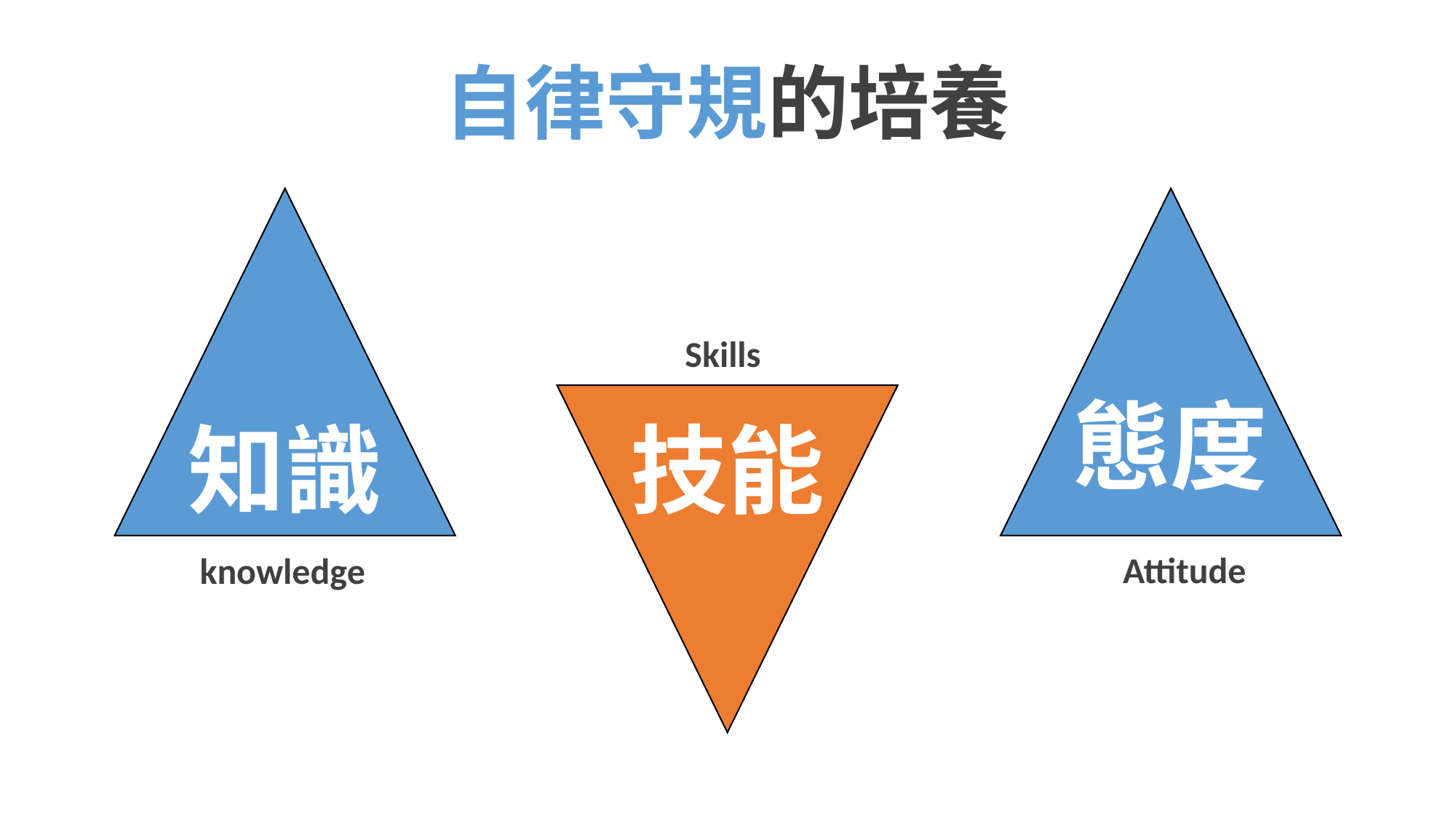

# 自律守規的培養

Skills
態度

知識

技能
Attitude
knowledge